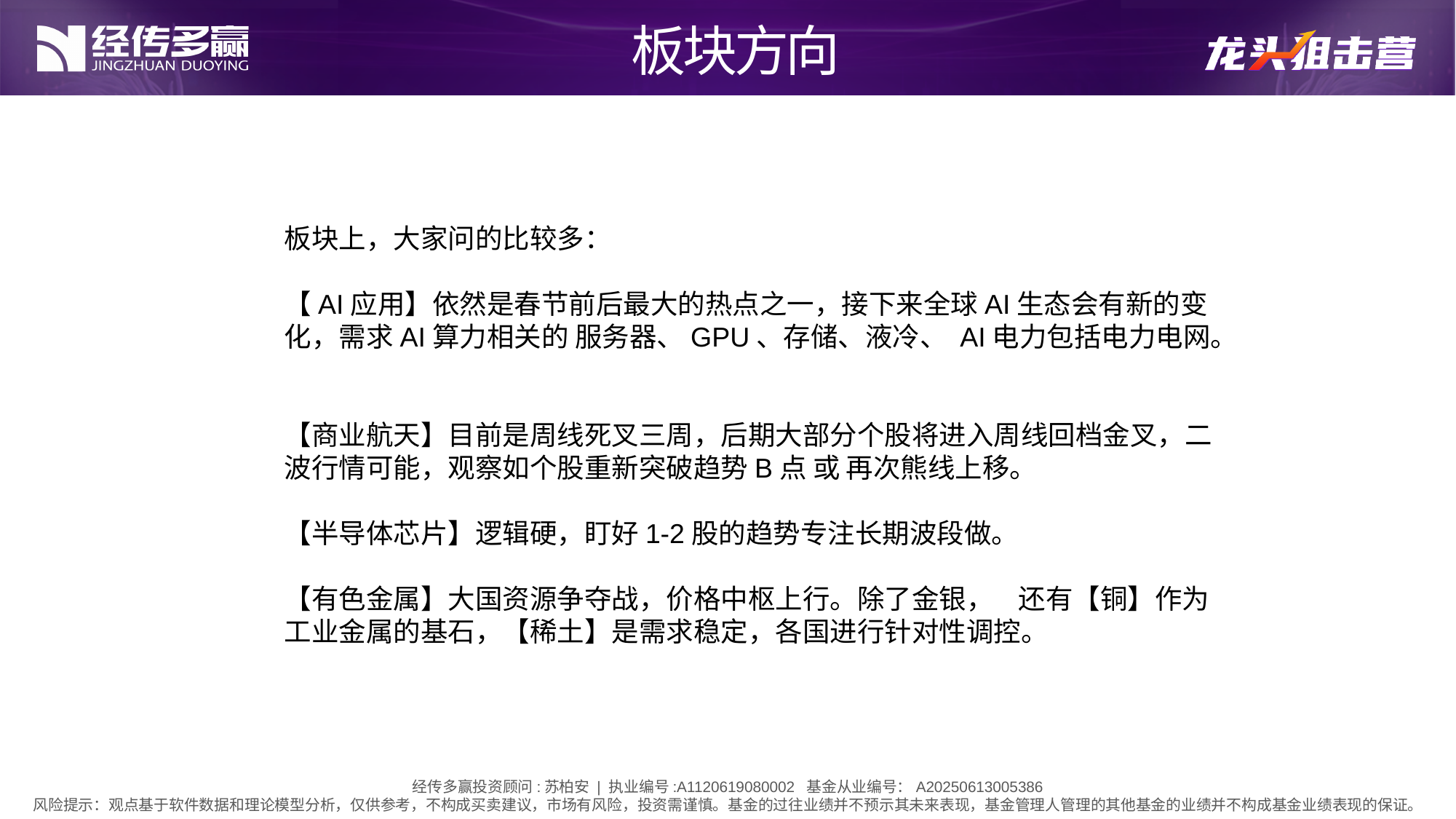

板块方向
板块上，大家问的比较多：

【AI应用】依然是春节前后最大的热点之一，接下来全球AI生态会有新的变化，需求AI算力相关的 服务器、GPU、存储、液冷、 AI电力包括电力电网。

【商业航天】目前是周线死叉三周，后期大部分个股将进入周线回档金叉，二波行情可能，观察如个股重新突破趋势B点 或 再次熊线上移。

【半导体芯片】逻辑硬，盯好1-2股的趋势专注长期波段做。

【有色金属】大国资源争夺战，价格中枢上行。除了金银，    还有【铜】作为工业金属的基石，【稀土】是需求稳定，各国进行针对性调控。